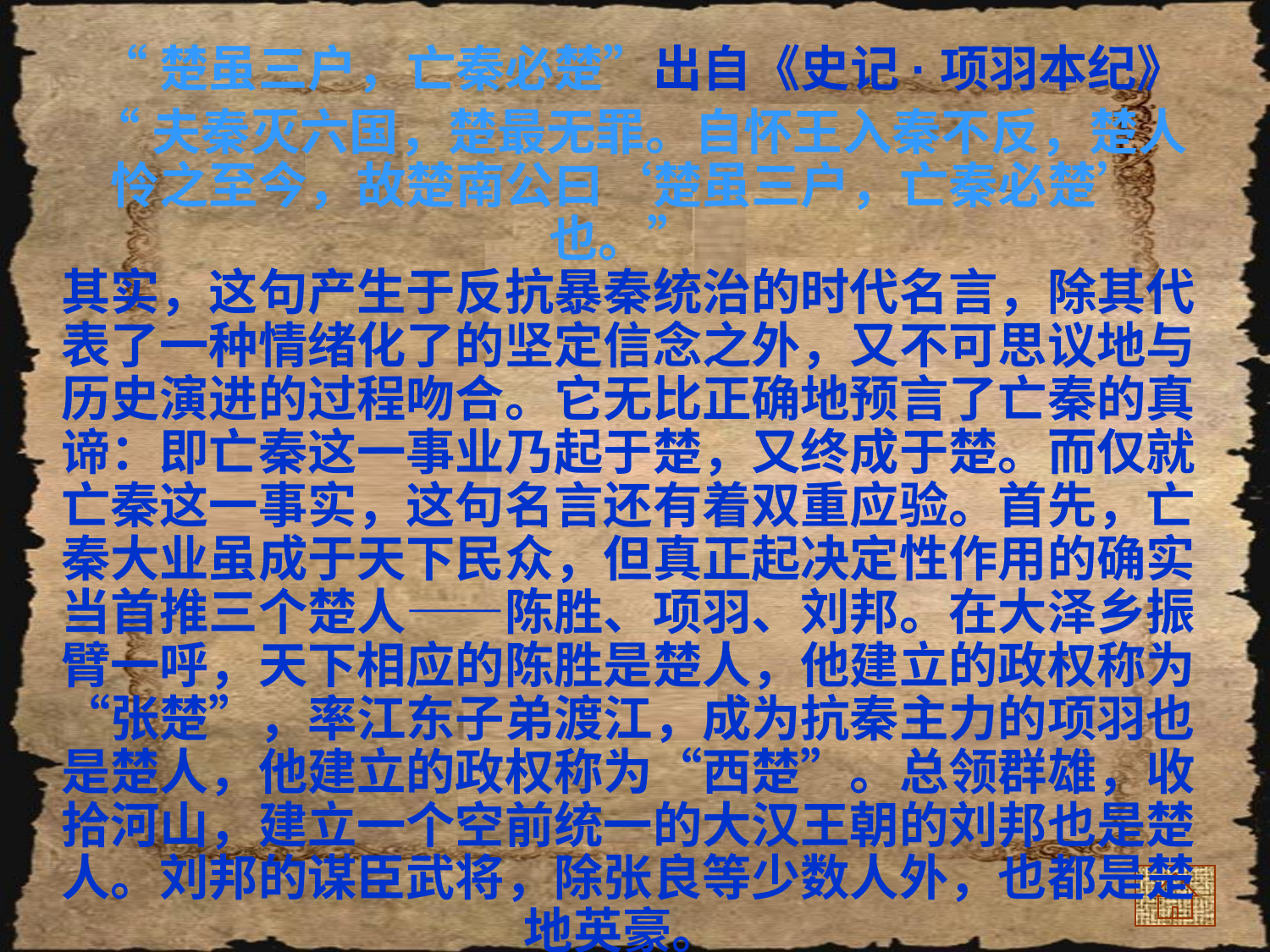

“楚虽三户，亡秦必楚”出自《史记·项羽本纪》
  “夫秦灭六国，楚最无罪。自怀王入秦不反，楚人怜之至今，故楚南公曰‘楚虽三户，亡秦必楚’也。”
其实，这句产生于反抗暴秦统治的时代名言，除其代表了一种情绪化了的坚定信念之外，又不可思议地与历史演进的过程吻合。它无比正确地预言了亡秦的真谛：即亡秦这一事业乃起于楚，又终成于楚。而仅就亡秦这一事实，这句名言还有着双重应验。首先，亡秦大业虽成于天下民众，但真正起决定性作用的确实当首推三个楚人——陈胜、项羽、刘邦。在大泽乡振臂一呼，天下相应的陈胜是楚人，他建立的政权称为“张楚”，率江东子弟渡江，成为抗秦主力的项羽也是楚人，他建立的政权称为“西楚”。总领群雄，收拾河山，建立一个空前统一的大汉王朝的刘邦也是楚人。刘邦的谋臣武将，除张良等少数人外，也都是楚地英豪。